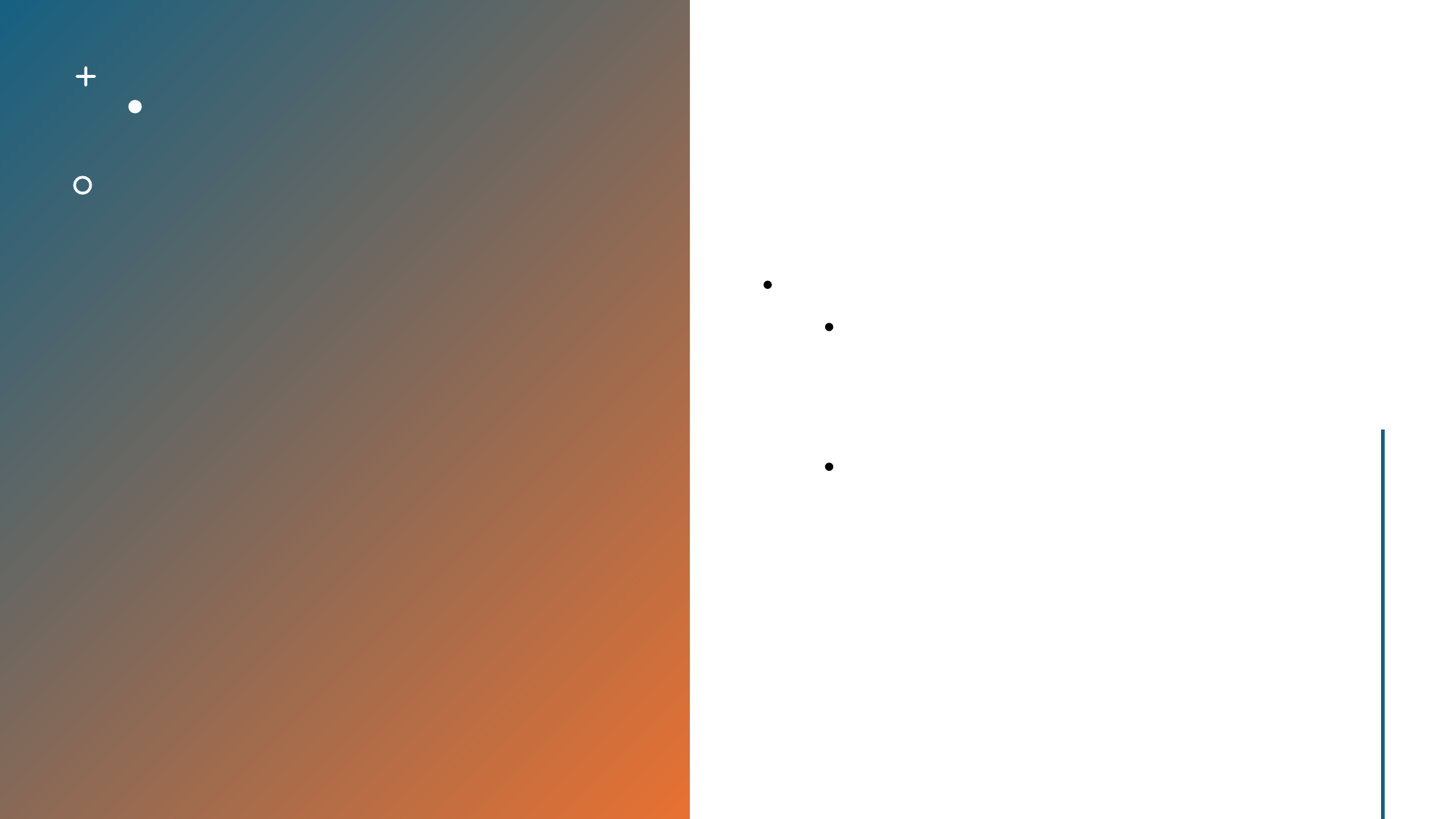

왕실과 신분제도
왕실은 헤이안 시대에도 중요한 역할을 했습니다. 그러나 사무라이 계급의 강화로 왕실의 권력은 상대적으로 약화되었습니다.
신분제도는 사회의 계급을 명확히 구분하였으며, 사무라이와 농민 등이 주요한 계층으로 나눠졌습니다.